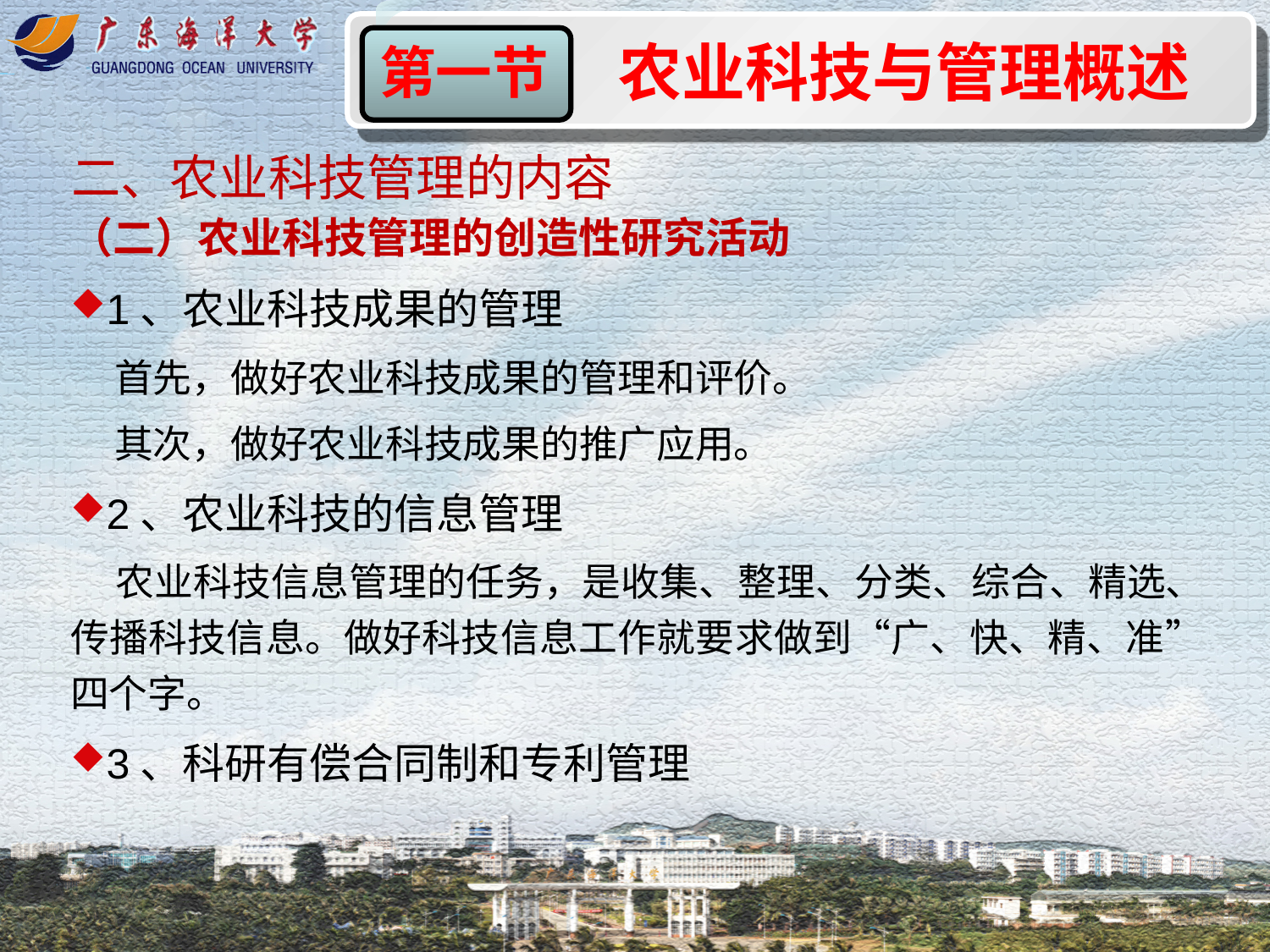

农业科技与管理概述

第一节
二、农业科技管理的内容
（二）农业科技管理的创造性研究活动
1、农业科技成果的管理
    首先，做好农业科技成果的管理和评价。
    其次，做好农业科技成果的推广应用。
2、农业科技的信息管理
    农业科技信息管理的任务，是收集、整理、分类、综合、精选、传播科技信息。做好科技信息工作就要求做到“广、快、精、准”四个字。
3、科研有偿合同制和专利管理